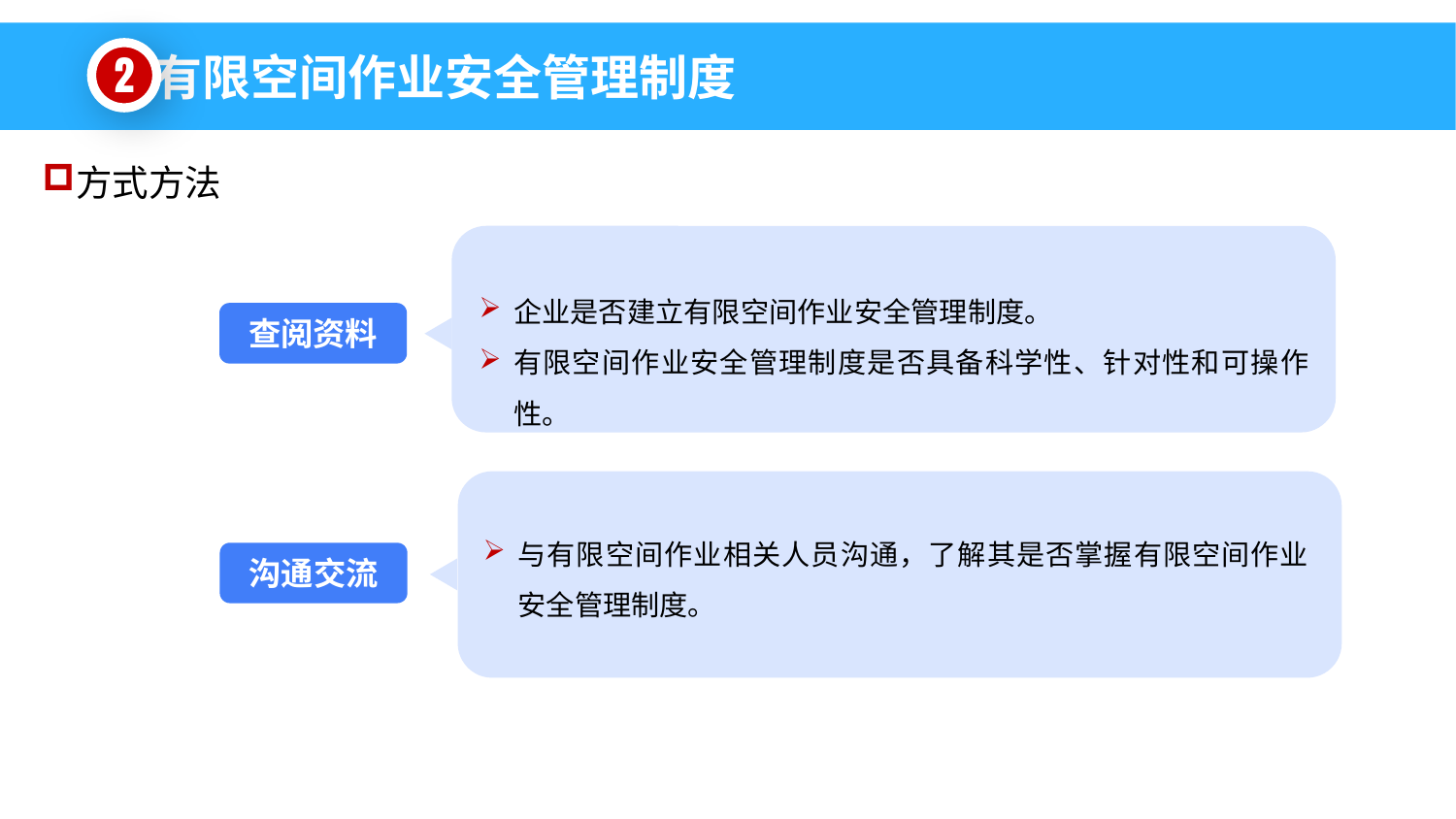

有限空间作业安全管理制度

2
方式方法

企业是否建立有限空间作业安全管理制度。
有限空间作业安全管理制度是否具备科学性、针对性和可操作性。
查阅资料

与有限空间作业相关人员沟通，了解其是否掌握有限空间作业安全管理制度。
沟通交流